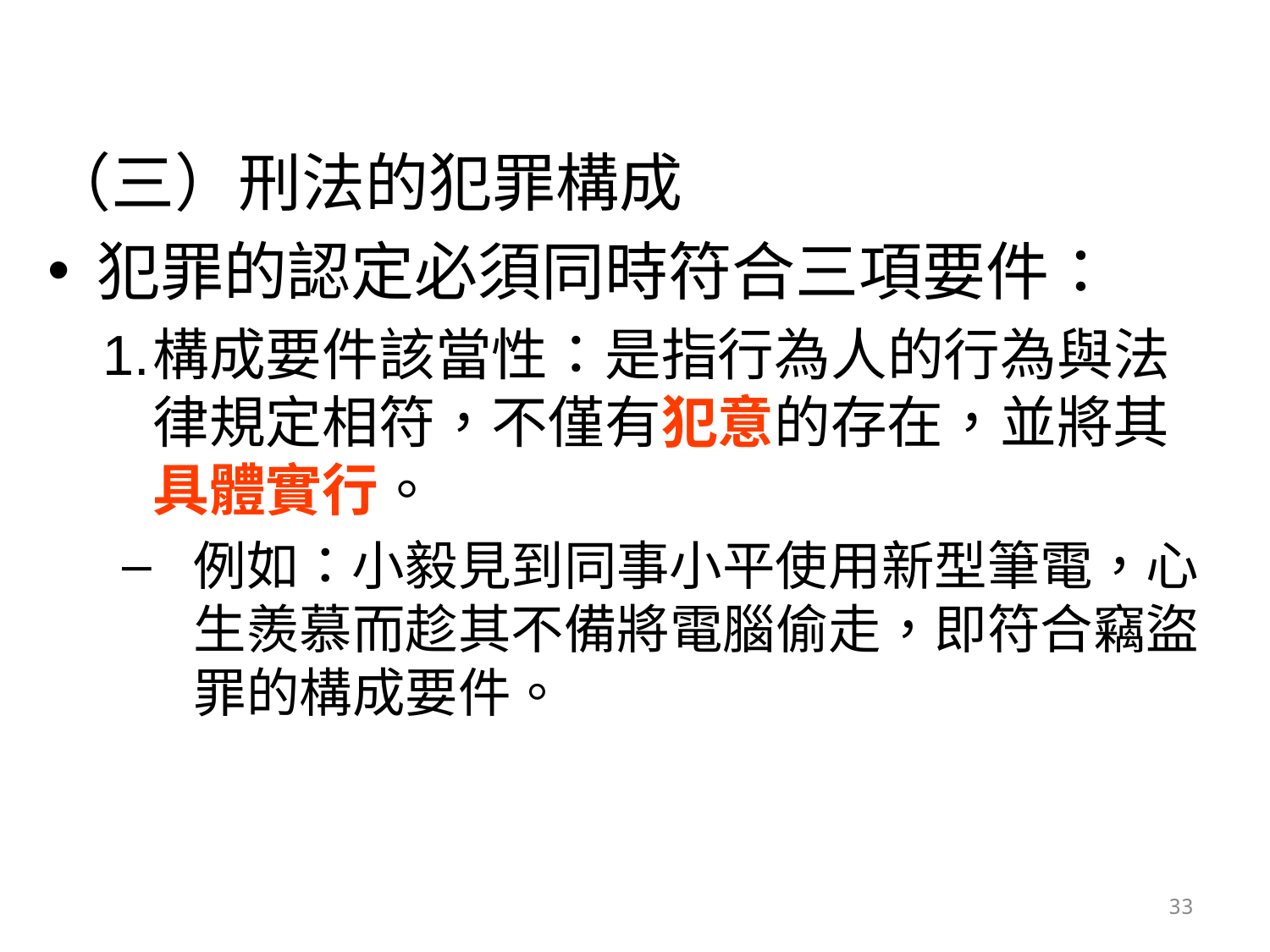

#
（三）刑法的犯罪構成
犯罪的認定必須同時符合三項要件：
構成要件該當性：是指行為人的行為與法律規定相符，不僅有犯意的存在，並將其具體實行。
例如：小毅見到同事小平使用新型筆電，心生羨慕而趁其不備將電腦偷走，即符合竊盜罪的構成要件。

33